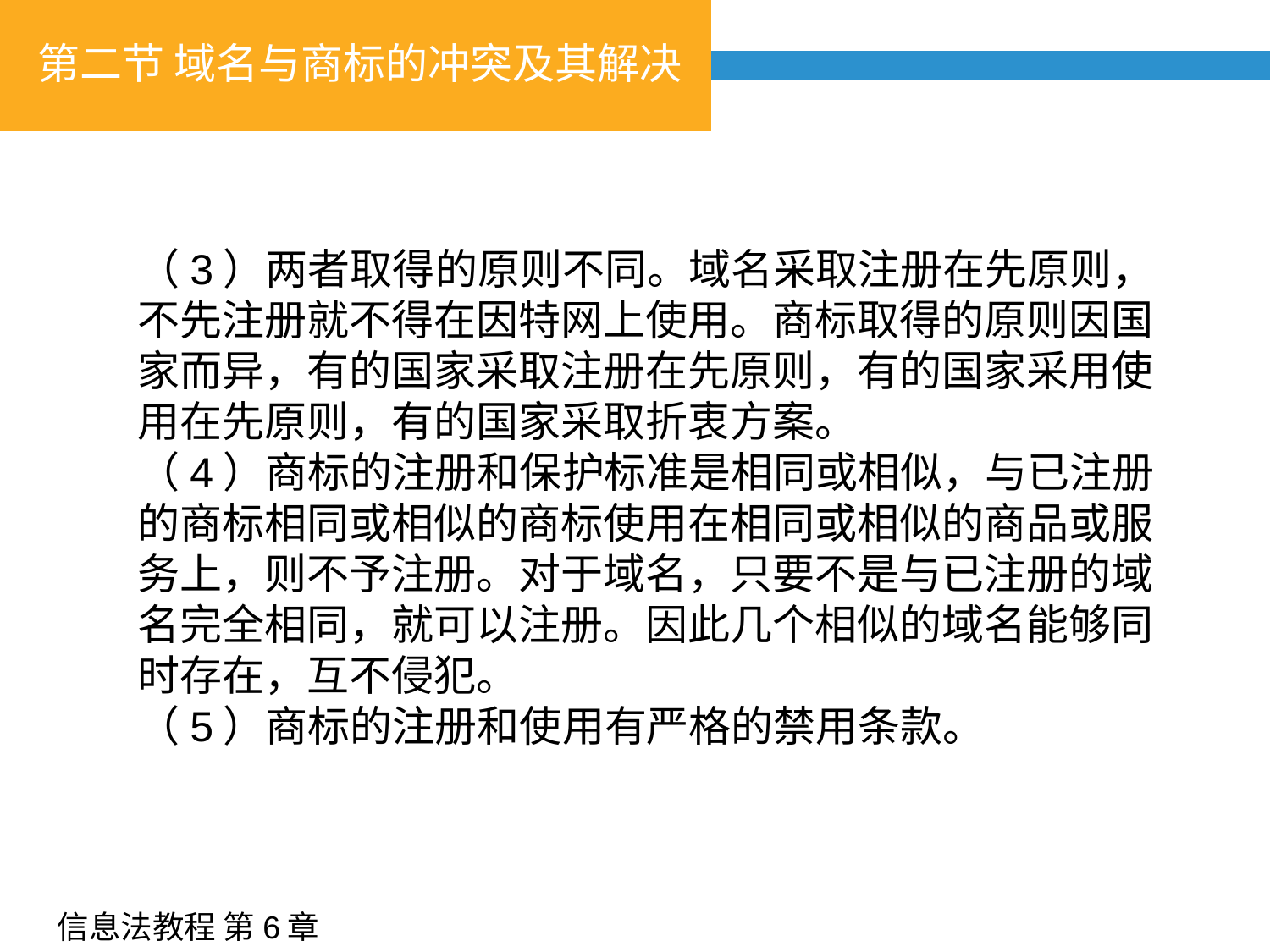

# 第二节 域名与商标的冲突及其解决
（3）两者取得的原则不同。域名采取注册在先原则，不先注册就不得在因特网上使用。商标取得的原则因国家而异，有的国家采取注册在先原则，有的国家采用使用在先原则，有的国家采取折衷方案。
（4）商标的注册和保护标准是相同或相似，与已注册的商标相同或相似的商标使用在相同或相似的商品或服务上，则不予注册。对于域名，只要不是与已注册的域名完全相同，就可以注册。因此几个相似的域名能够同时存在，互不侵犯。
（5）商标的注册和使用有严格的禁用条款。
信息法教程 第6章